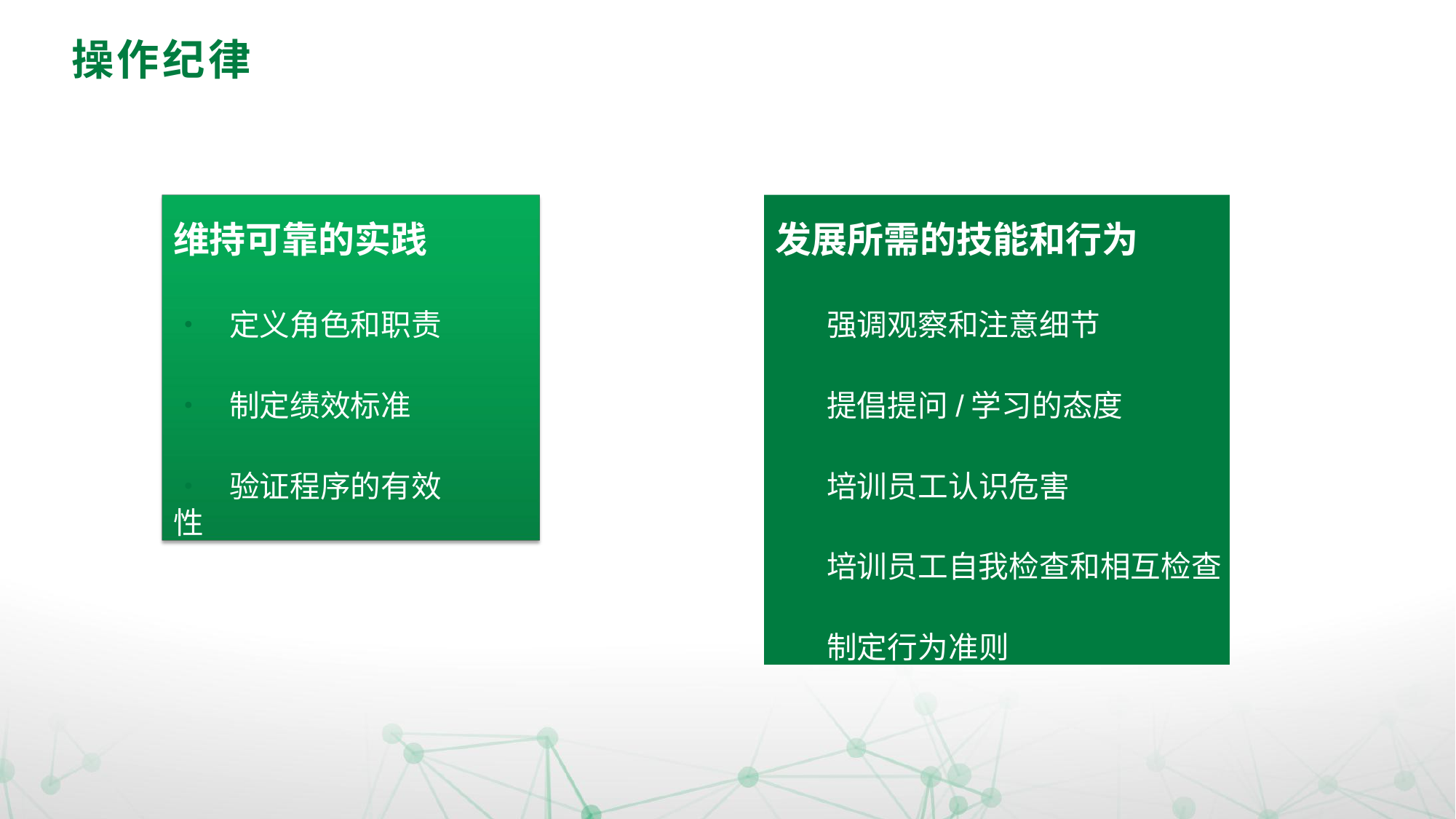

# 操作纪律

发展所需的技能和行为

•	强调观察和注意细节

•	提倡提问/学习的态度

•	培训员工认识危害

•	培训员工自我检查和相互检查

•	制定行为准则
维持可靠的实践

•	定义角色和职责

•	制定绩效标准

•	验证程序的有效性